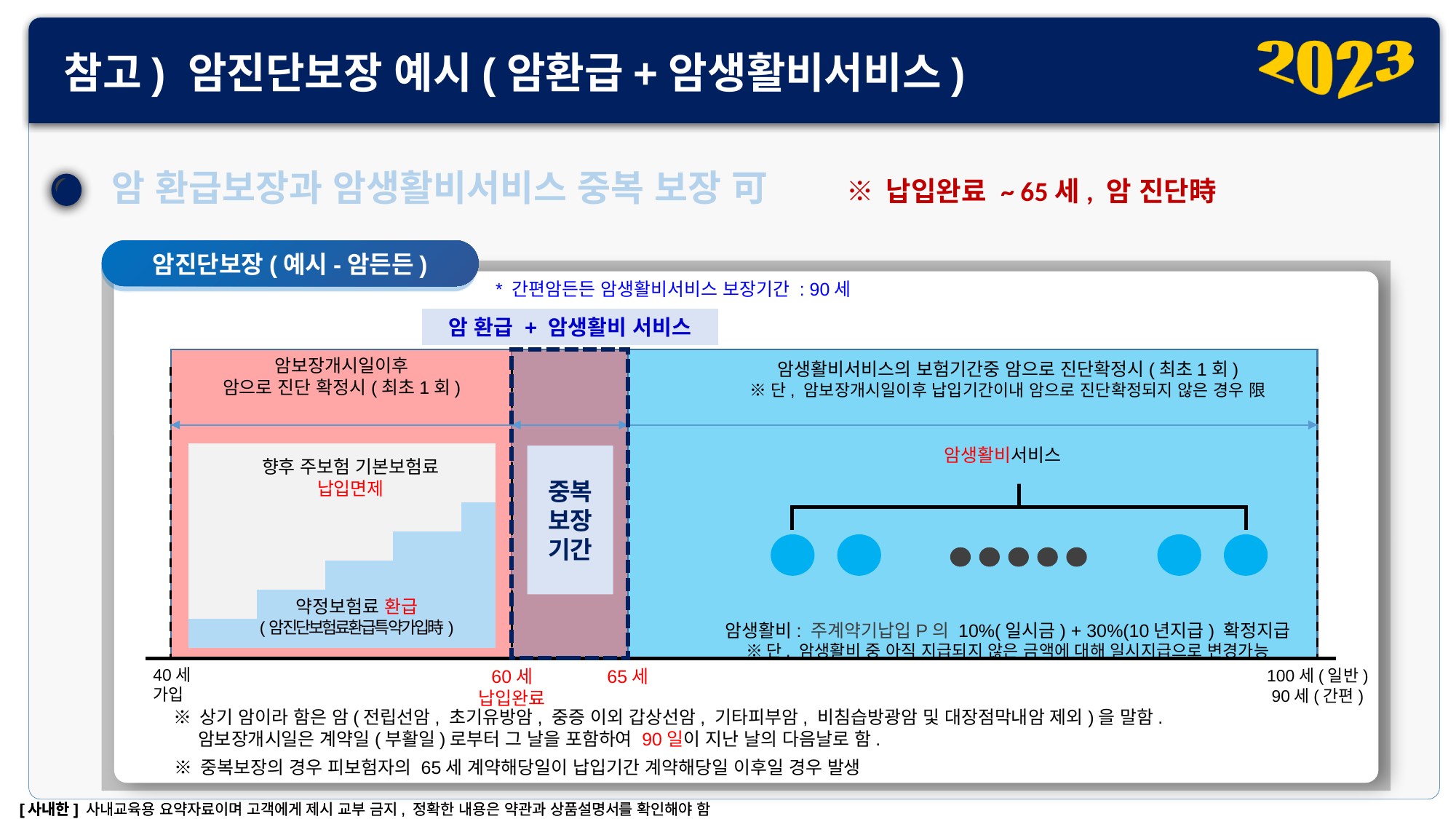

참고) 암진단보장 예시(암환급+암생활비서비스)
암 환급보장과 암생활비서비스 중복 보장 可
※ 납입완료 ~ 65세, 암 진단時
암진단보장(예시-암든든)

* 간편암든든 암생활비서비스 보장기간 : 90세
암 환급 + 암생활비 서비스
암보장개시일이후
암으로 진단 확정시(최초1회)

암생활비서비스의 보험기간중 암으로 진단확정시(최초1회)
※단, 암보장개시일이후 납입기간이내 암으로 진단확정되지 않은 경우 限

암생활비서비스

|  |  |  |  |  |  |  |  |  |
| --- | --- | --- | --- | --- | --- | --- | --- | --- |
|  |  |  |  |  |  |  |  |  |
|  |  |  |  |  |  |  |  |  |
|  |  |  |  |  |  |  |  |  |
|  |  |  |  |  |  |  |  |  |
|  |  |  |  |  |  |  |  |  |
|  |  |  |  |  |  |  |  |  |

중복
보장
기간

향후 주보험 기본보험료
납입면제
약정보험료 환급
(암진단보험료환급특약가입時)
암생활비: 주계약기납입P의 10%(일시금) + 30%(10년지급) 확정지급
※단, 암생활비 중 아직 지급되지 않은 금액에 대해 일시지급으로 변경가능
40세
가입
60세
납입완료
65세
100세(일반)
90세(간편)
※ 상기 암이라 함은 암(전립선암, 초기유방암, 중증 이외 갑상선암, 기타피부암, 비침습방광암 및 대장점막내암 제외)을 말함.
    암보장개시일은 계약일(부활일)로부터 그 날을 포함하여 90일이 지난 날의 다음날로 함.
※ 중복보장의 경우 피보험자의 65세 계약해당일이 납입기간 계약해당일 이후일 경우 발생